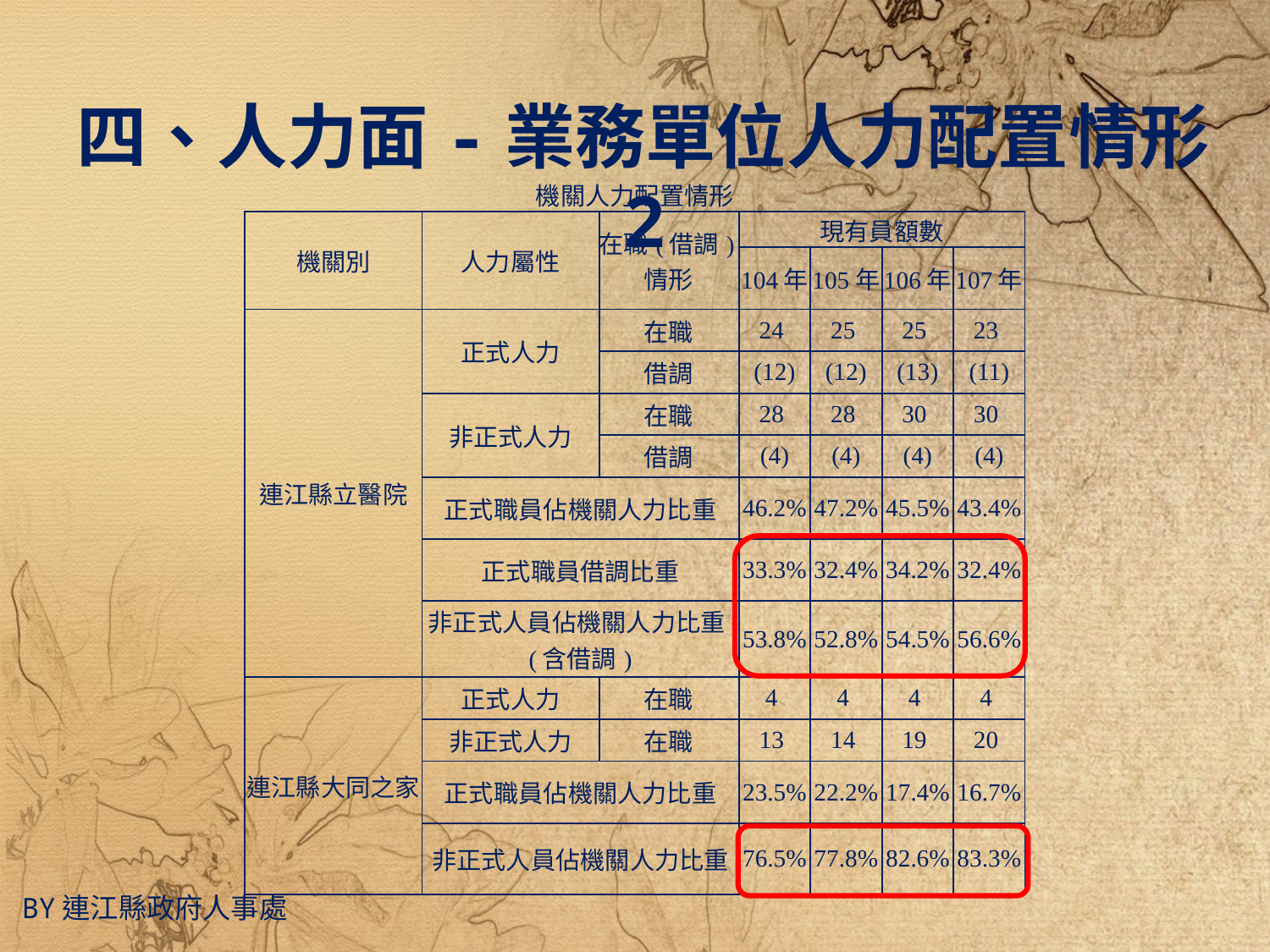

四、人力面-業務單位人力配置情形2
| 機關人力配置情形 |  |  |  |  |  |  |
| --- | --- | --- | --- | --- | --- | --- |
| 機關別 | 人力屬性 | 在職(借調)情形 | 現有員額數 |  |  |  |
|  |  |  | 104年 | 105年 | 106年 | 107年 |
| 連江縣立醫院 | 正式人力 | 在職 | 24 | 25 | 25 | 23 |
|  |  | 借調 | (12) | (12) | (13) | (11) |
|  | 非正式人力 | 在職 | 28 | 28 | 30 | 30 |
|  |  | 借調 | (4) | (4) | (4) | (4) |
|  | 正式職員佔機關人力比重 |  | 46.2% | 47.2% | 45.5% | 43.4% |
|  | 正式職員借調比重 |  | 33.3% | 32.4% | 34.2% | 32.4% |
|  | 非正式人員佔機關人力比重(含借調) |  | 53.8% | 52.8% | 54.5% | 56.6% |
| 連江縣大同之家 | 正式人力 | 在職 | 4 | 4 | 4 | 4 |
|  | 非正式人力 | 在職 | 13 | 14 | 19 | 20 |
|  | 正式職員佔機關人力比重 |  | 23.5% | 22.2% | 17.4% | 16.7% |
|  | 非正式人員佔機關人力比重 |  | 76.5% | 77.8% | 82.6% | 83.3% |

By連江縣政府人事處